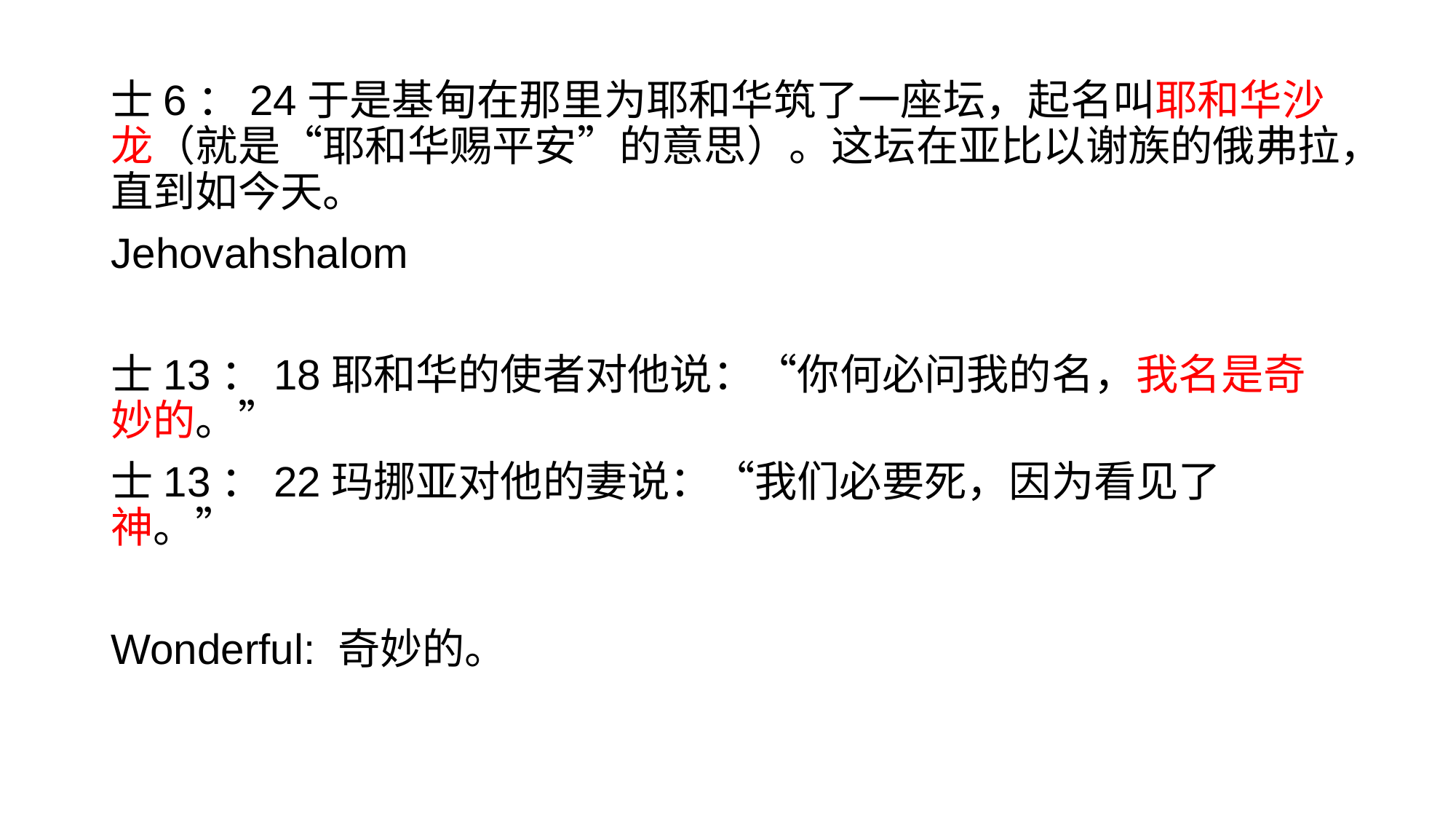

士6：24于是基甸在那里为耶和华筑了一座坛，起名叫耶和华沙龙（就是“耶和华赐平安”的意思）。这坛在亚比以谢族的俄弗拉，直到如今天。
Jehovahshalom

士13：18耶和华的使者对他说：“你何必问我的名，我名是奇妙的。”
士13：22玛挪亚对他的妻说：“我们必要死，因为看见了神。”

Wonderful: 奇妙的。